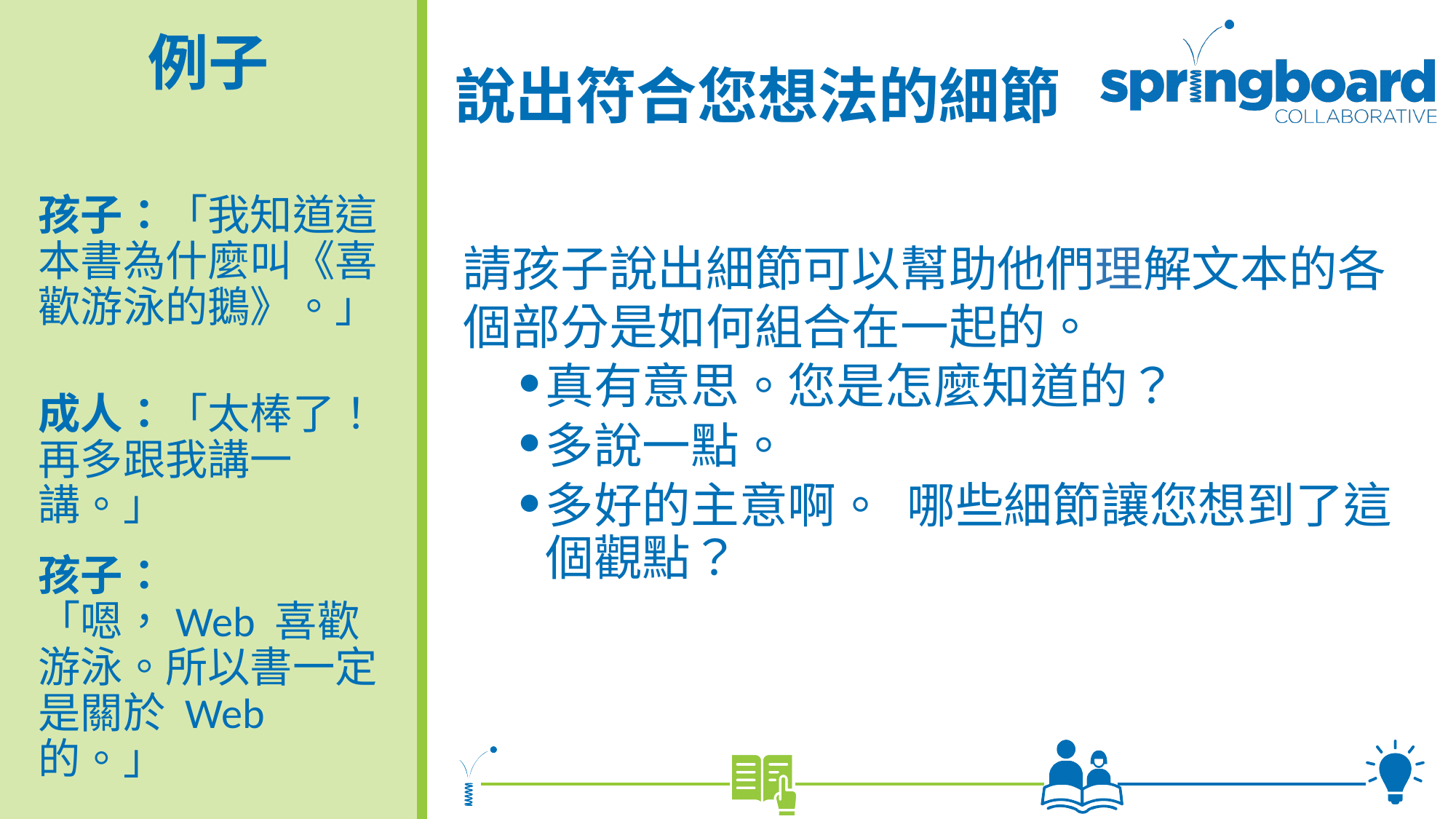

# 說出符合您想法的細節
例子
孩子：「我知道這本書為什麼叫《喜歡游泳的鵝》。」
成人：「太棒了！再多跟我講一講。」
請孩子說出細節可以幫助他們理解文本的各個部分是如何組合在一起的。
真有意思。您是怎麼知道的？
多說一點。
多好的主意啊。  哪些細節讓您想到了這個觀點？

孩子：「嗯，Web 喜歡游泳。所以書一定是關於 Web 的。」